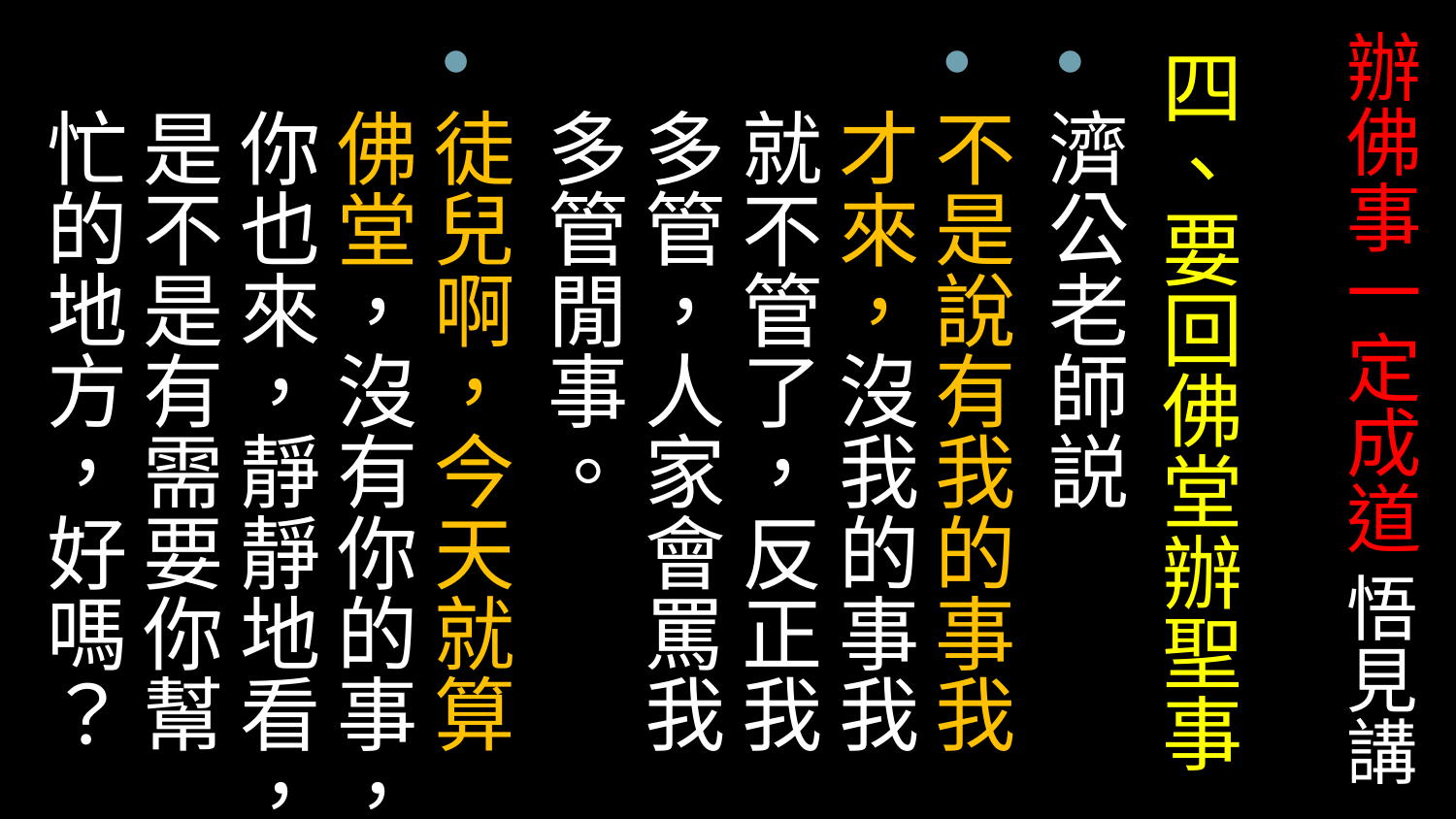

# 辦佛事一定成道 悟見講
四、要回佛堂辦聖事
濟公老師説
不是說有我的事我才來，沒我的事我就不管了，反正我多管，人家會罵我多管閒事。
徒兒啊，今天就算佛堂，沒有你的事，你也來，靜靜地看，是不是有需要你幫忙的地方，好嗎？